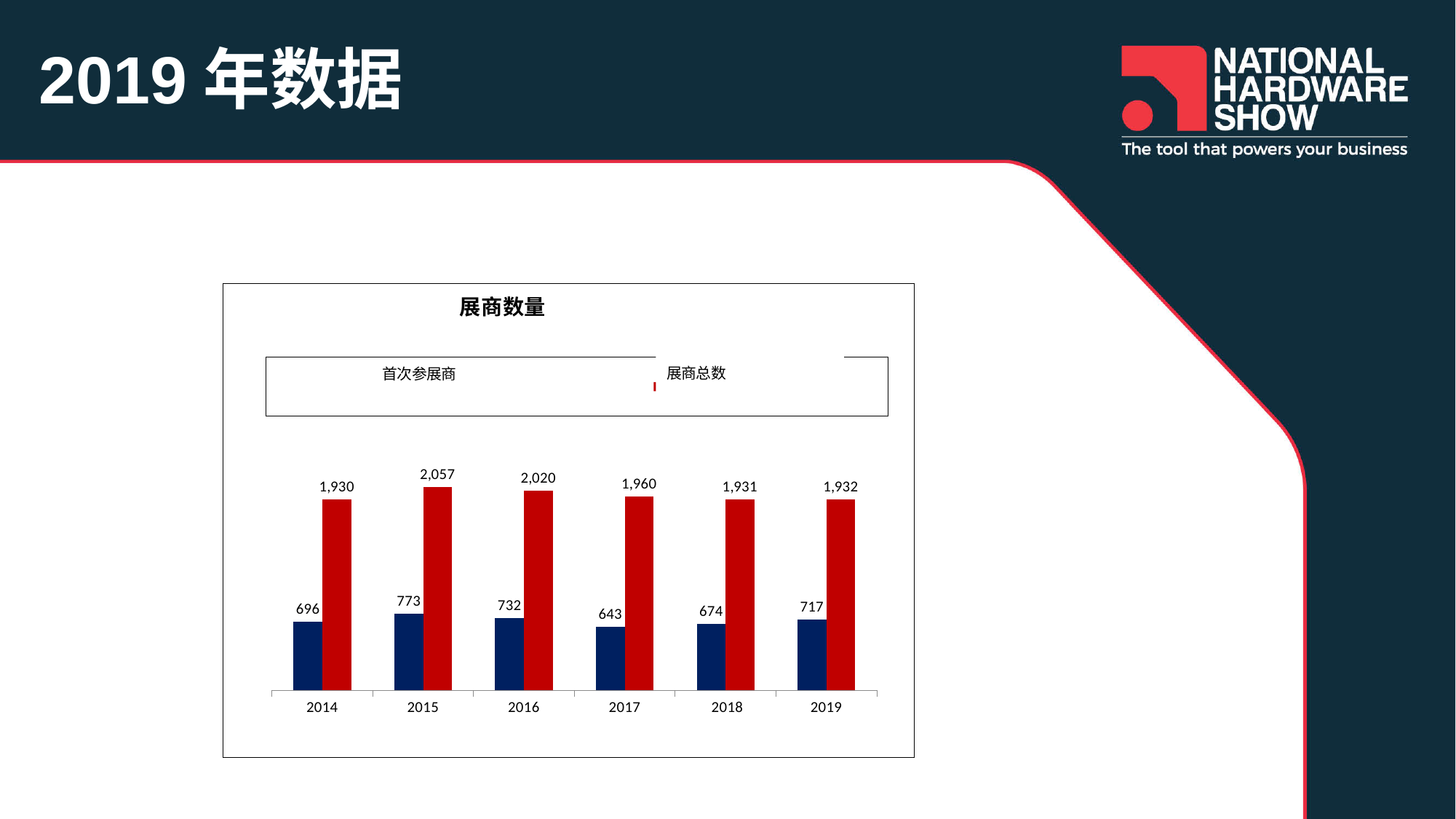

# 2019年数据

### Chart: 展商数量

| Category | 1st Time Exhibitors | Total Exhibitors |
|---|---|---|
| 2014 | 696.0 | 1930.0 |
| 2015 | 773.0 | 2057.0 |
| 2016 | 732.0 | 2020.0 |
| 2017 | 643.0 | 1960.0 |
|  2018 | 674.0 | 1931.0 |
| 2019 | 717.0 | 1932.0 |